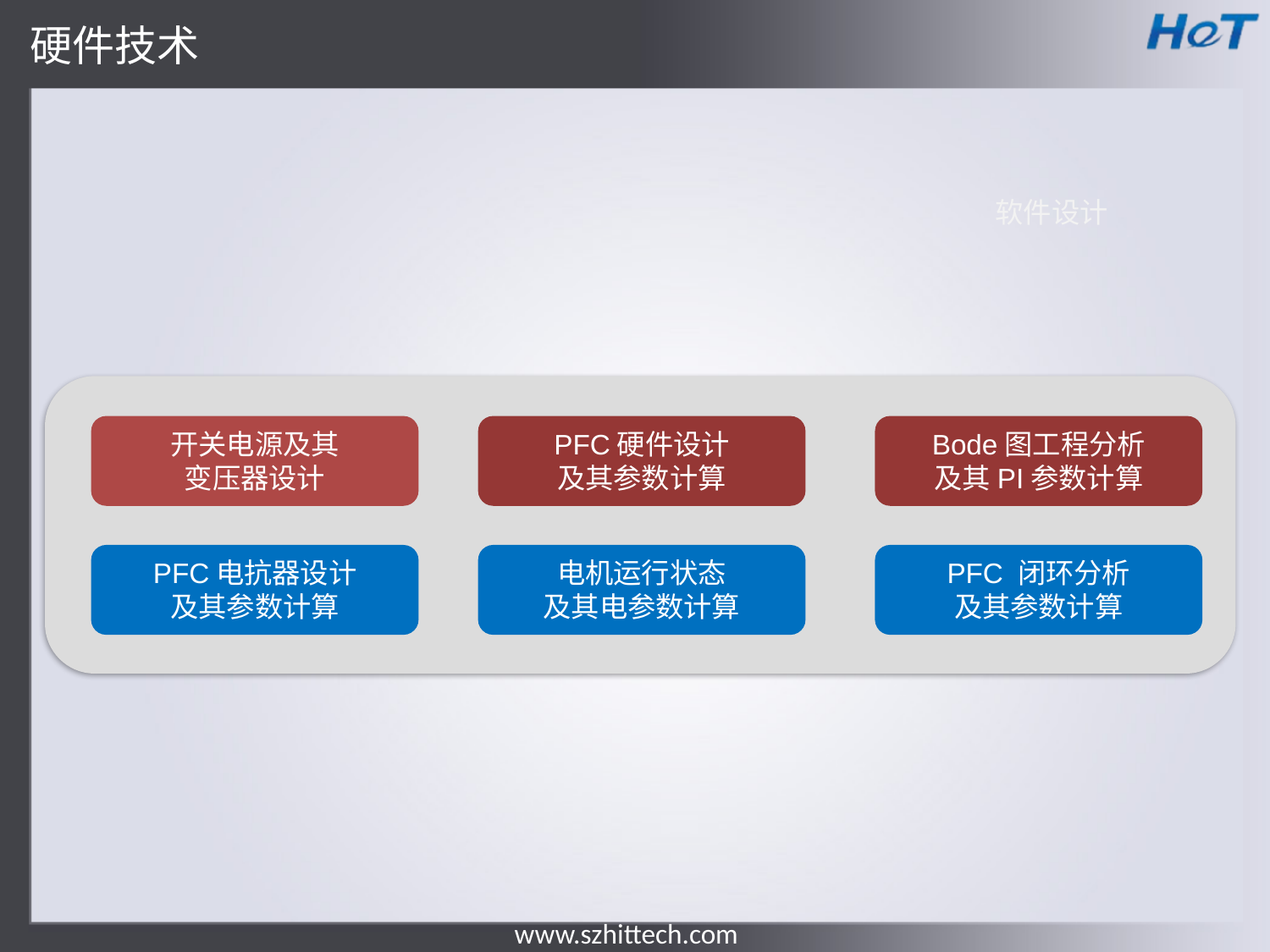

硬件技术
软件设计

开关电源及其
变压器设计

PFC硬件设计
及其参数计算

Bode图工程分析
及其PI参数计算

PFC电抗器设计
及其参数计算

电机运行状态
及其电参数计算

PFC 闭环分析
及其参数计算